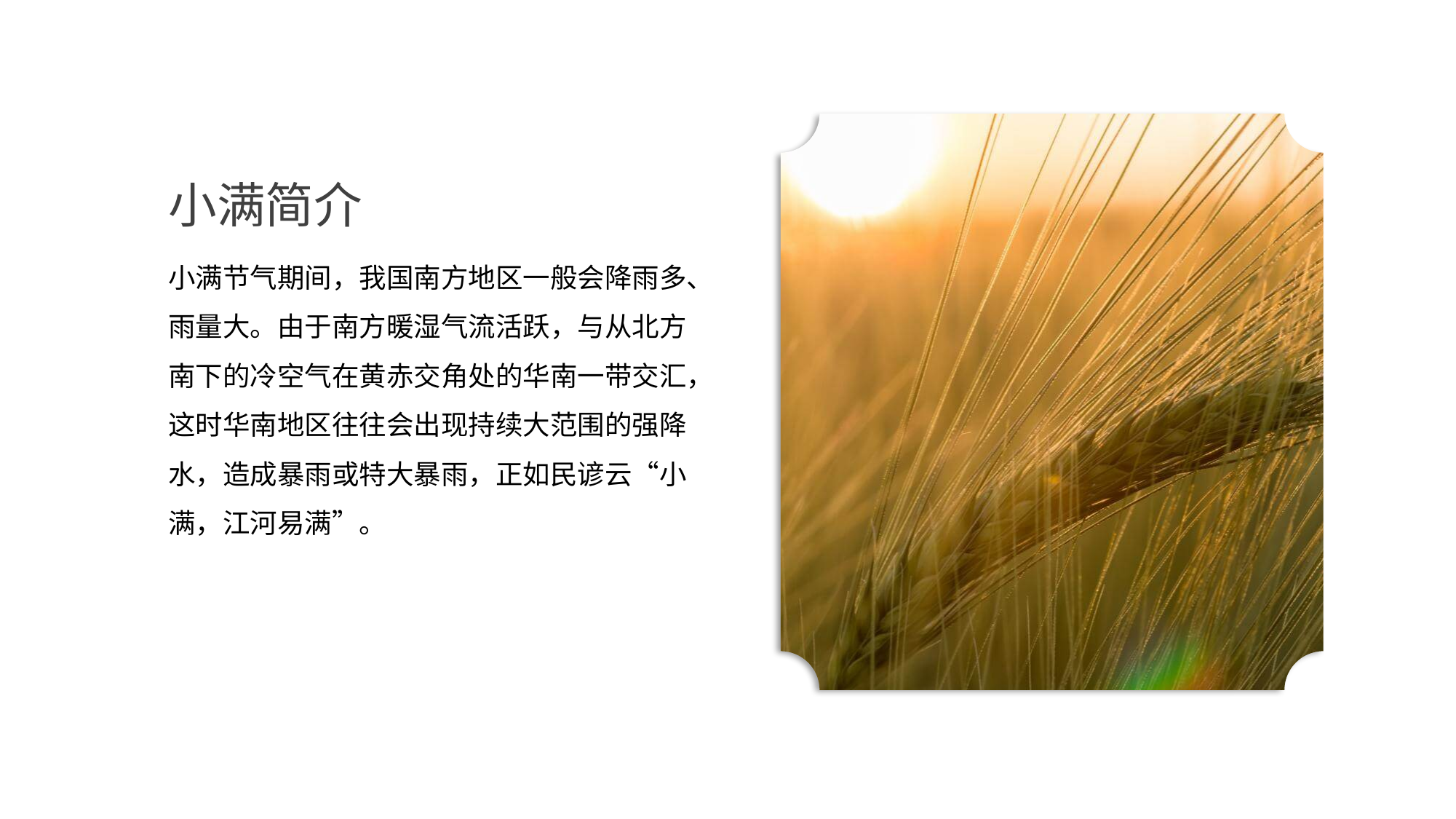

小满简介
小满节气期间，我国南方地区一般会降雨多、雨量大。由于南方暖湿气流活跃，与从北方南下的冷空气在黄赤交角处的华南一带交汇，这时华南地区往往会出现持续大范围的强降水，造成暴雨或特大暴雨，正如民谚云“小满，江河易满”。